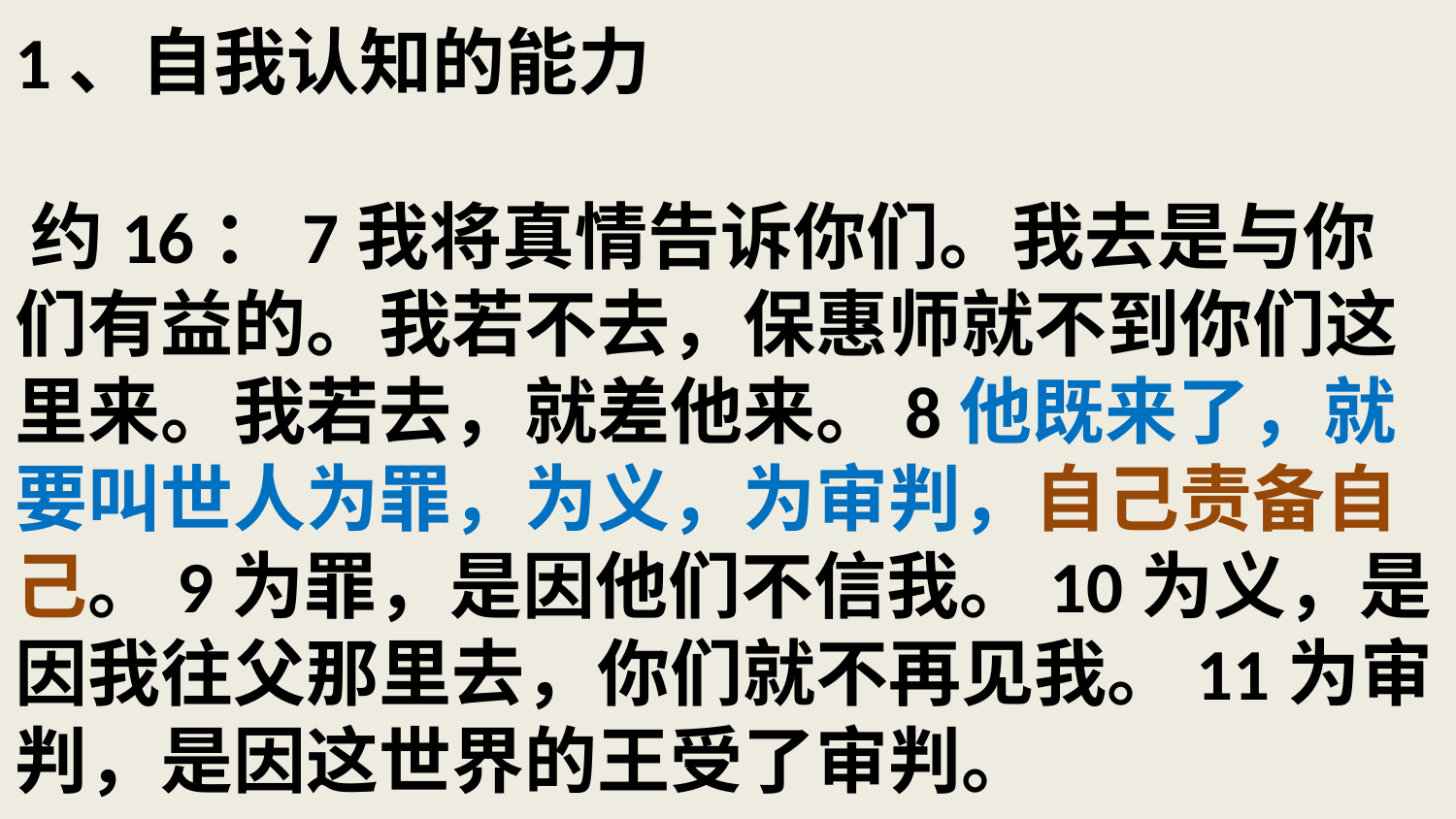

# 1、自我认知的能力 约16：7我将真情告诉你们。我去是与你们有益的。我若不去，保惠师就不到你们这里来。我若去，就差他来。8他既来了，就要叫世人为罪，为义，为审判，自己责备自己。9为罪，是因他们不信我。10为义，是因我往父那里去，你们就不再见我。11为审判，是因这世界的王受了审判。